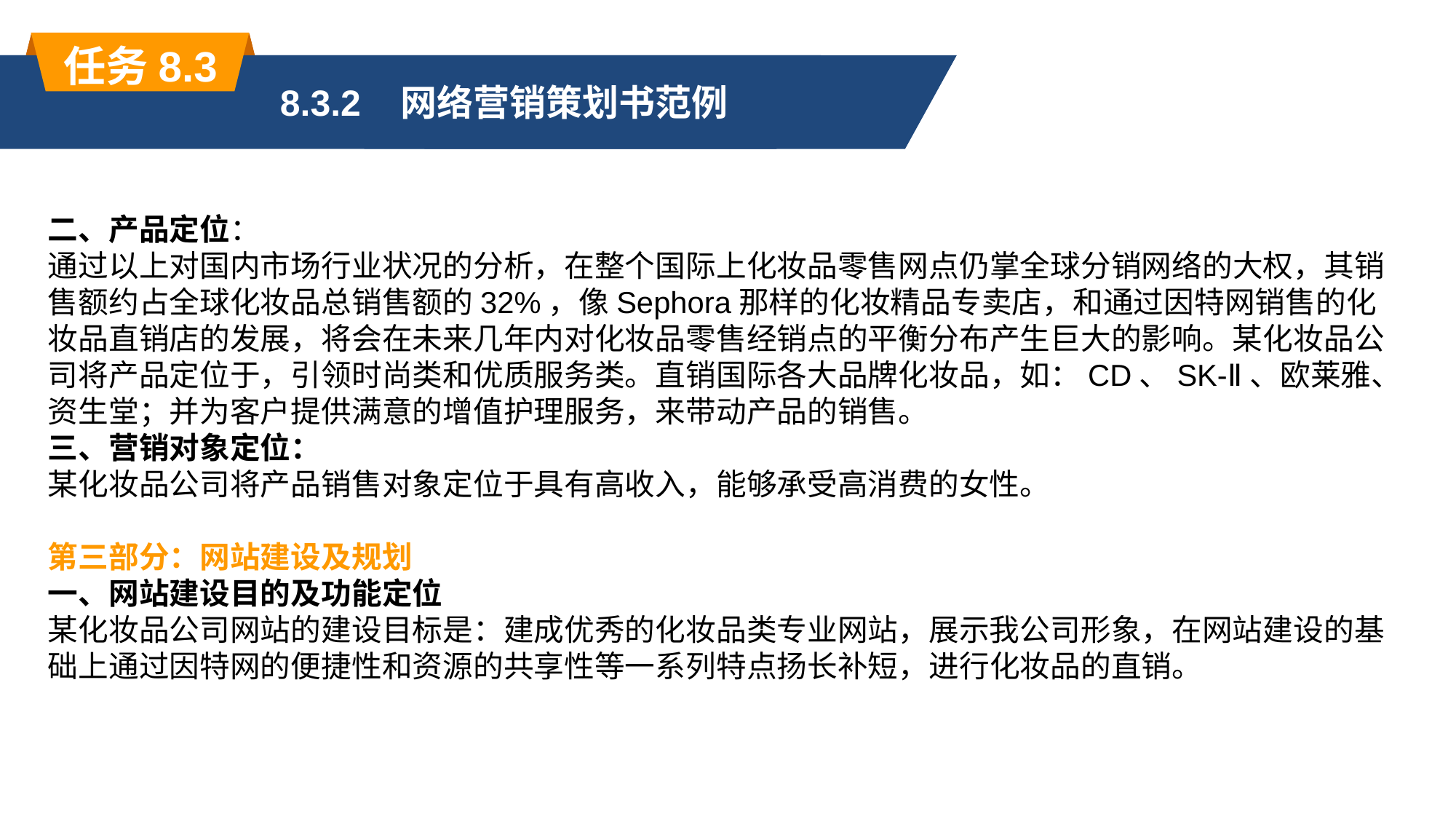

任务8.3
HUANXIANG PPT

单击此处添加标题文本内容
8.3.2   网络营销策划书范例
二、产品定位：
通过以上对国内市场行业状况的分析，在整个国际上化妆品零售网点仍掌全球分销网络的大权，其销售额约占全球化妆品总销售额的32%，像Sephora那样的化妆精品专卖店，和通过因特网销售的化妆品直销店的发展，将会在未来几年内对化妆品零售经销点的平衡分布产生巨大的影响。某化妆品公司将产品定位于，引领时尚类和优质服务类。直销国际各大品牌化妆品，如：CD、SK-Ⅱ、欧莱雅、资生堂；并为客户提供满意的增值护理服务，来带动产品的销售。
三、营销对象定位：
某化妆品公司将产品销售对象定位于具有高收入，能够承受高消费的女性。

第三部分：网站建设及规划
一、网站建设目的及功能定位
某化妆品公司网站的建设目标是：建成优秀的化妆品类专业网站，展示我公司形象，在网站建设的基础上通过因特网的便捷性和资源的共享性等一系列特点扬长补短，进行化妆品的直销。